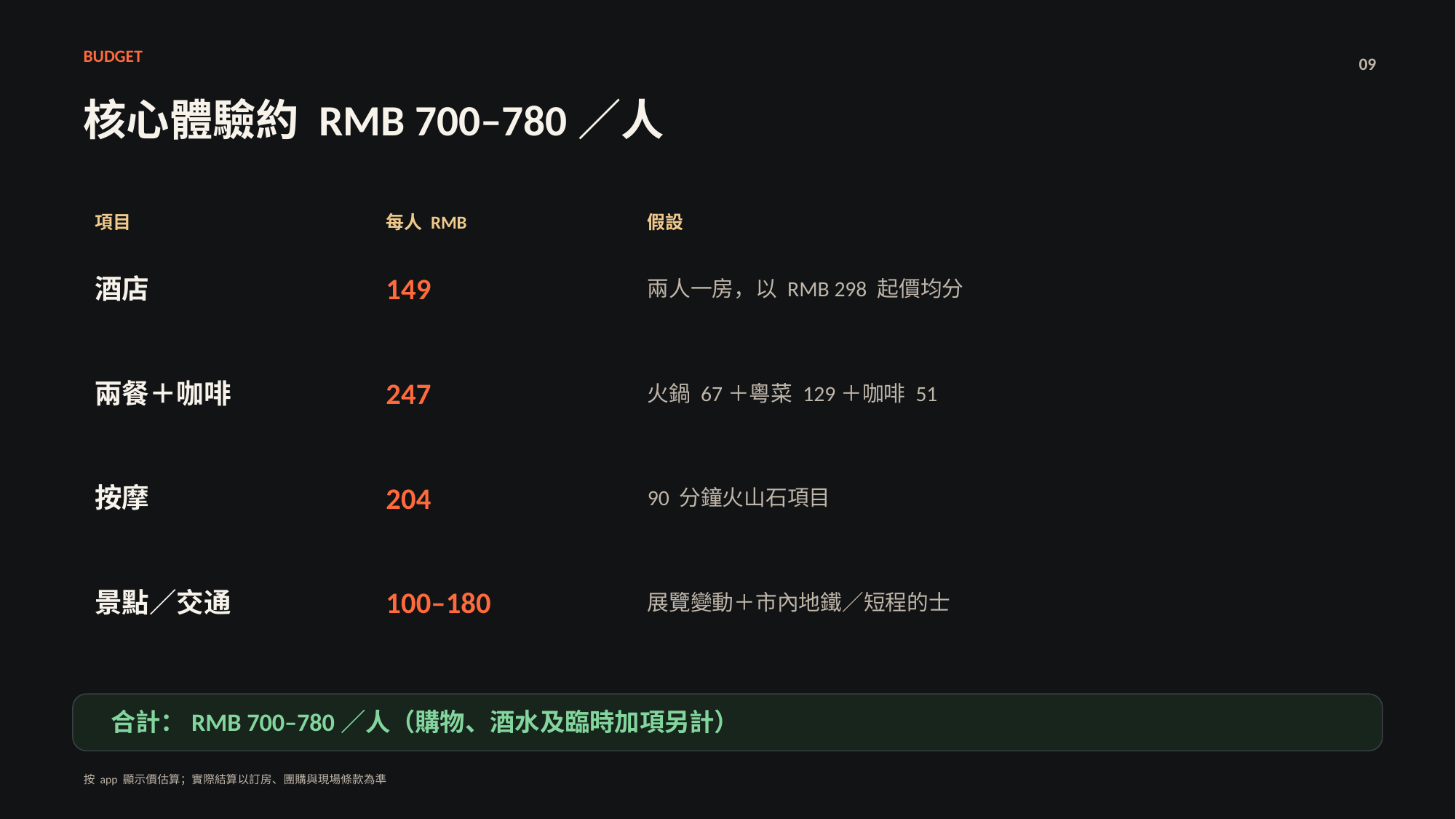

BUDGET
09
核心體驗約 RMB 700–780／人
項目
每人 RMB
假設
酒店
149
兩人一房，以 RMB 298 起價均分
兩餐＋咖啡
247
火鍋 67＋粵菜 129＋咖啡 51
按摩
204
90 分鐘火山石項目
景點／交通
100–180
展覽變動＋市內地鐵／短程的士

合計：RMB 700–780／人（購物、酒水及臨時加項另計）
按 app 顯示價估算；實際結算以訂房、團購與現場條款為準